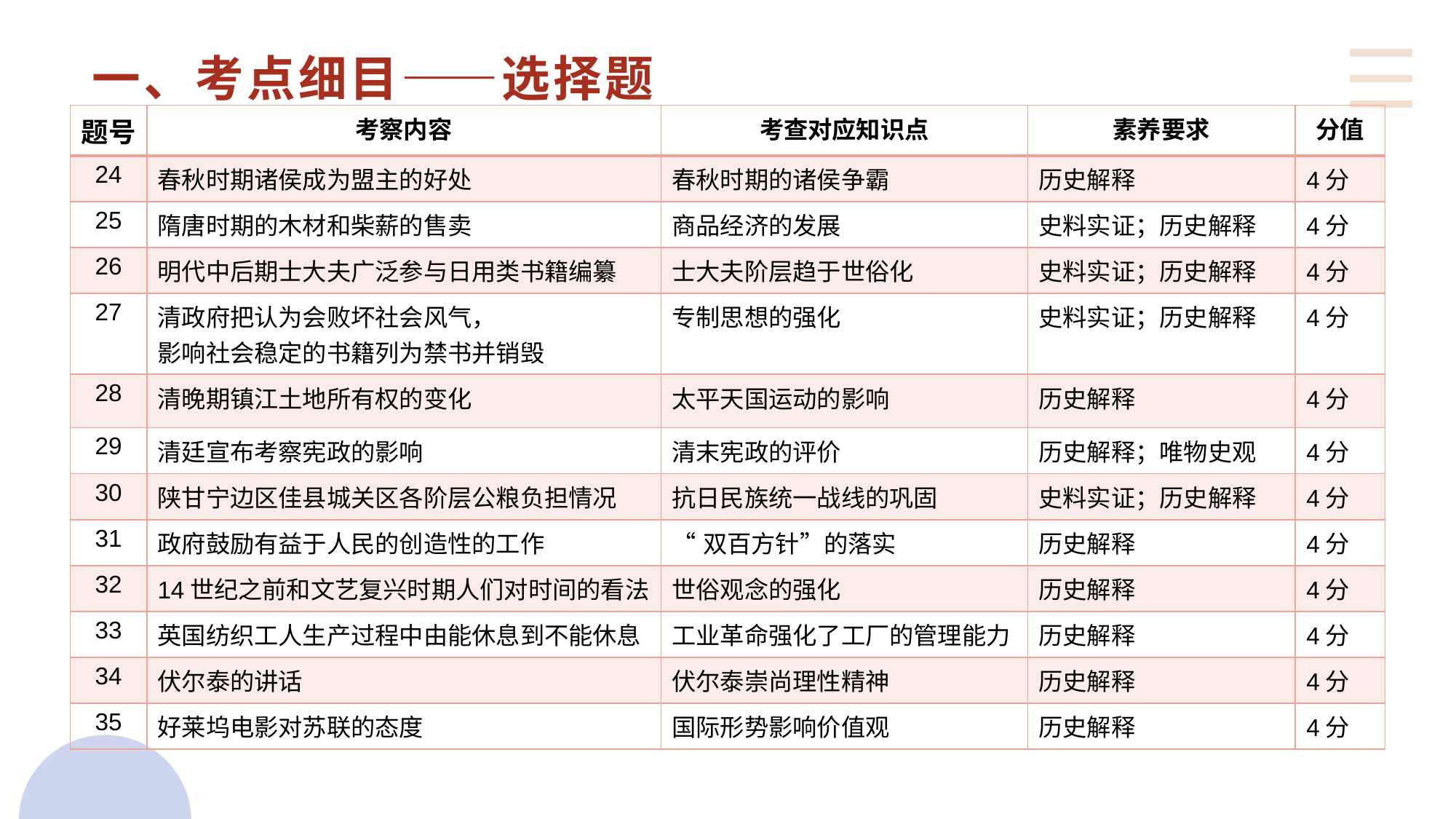

# 一、考点细目——选择题
| 题号 | 考察内容 | 考查对应知识点 | 素养要求 | 分值 |
| --- | --- | --- | --- | --- |
| 24 | 春秋时期诸侯成为盟主的好处 | 春秋时期的诸侯争霸 | 历史解释 | 4分 |
| 25 | 隋唐时期的木材和柴薪的售卖 | 商品经济的发展 | 史料实证；历史解释 | 4分 |
| 26 | 明代中后期士大夫广泛参与日用类书籍编纂 | 士大夫阶层趋于世俗化 | 史料实证；历史解释 | 4分 |
| 27 | 清政府把认为会败坏社会风气， 影响社会稳定的书籍列为禁书并销毁 | 专制思想的强化 | 史料实证；历史解释 | 4分 |
| 28 | 清晚期镇江土地所有权的变化 | 太平天国运动的影响 | 历史解释 | 4分 |
| 29 | 清廷宣布考察宪政的影响 | 清末宪政的评价 | 历史解释；唯物史观 | 4分 |
| 30 | 陕甘宁边区佳县城关区各阶层公粮负担情况 | 抗日民族统一战线的巩固 | 史料实证；历史解释 | 4分 |
| 31 | 政府鼓励有益于人民的创造性的工作 | “双百方针”的落实 | 历史解释 | 4分 |
| 32 | 14世纪之前和文艺复兴时期人们对时间的看法 | 世俗观念的强化 | 历史解释 | 4分 |
| 33 | 英国纺织工人生产过程中由能休息到不能休息 | 工业革命强化了工厂的管理能力 | 历史解释 | 4分 |
| 34 | 伏尔泰的讲话 | 伏尔泰崇尚理性精神 | 历史解释 | 4分 |
| 35 | 好莱坞电影对苏联的态度 | 国际形势影响价值观 | 历史解释 | 4分 |